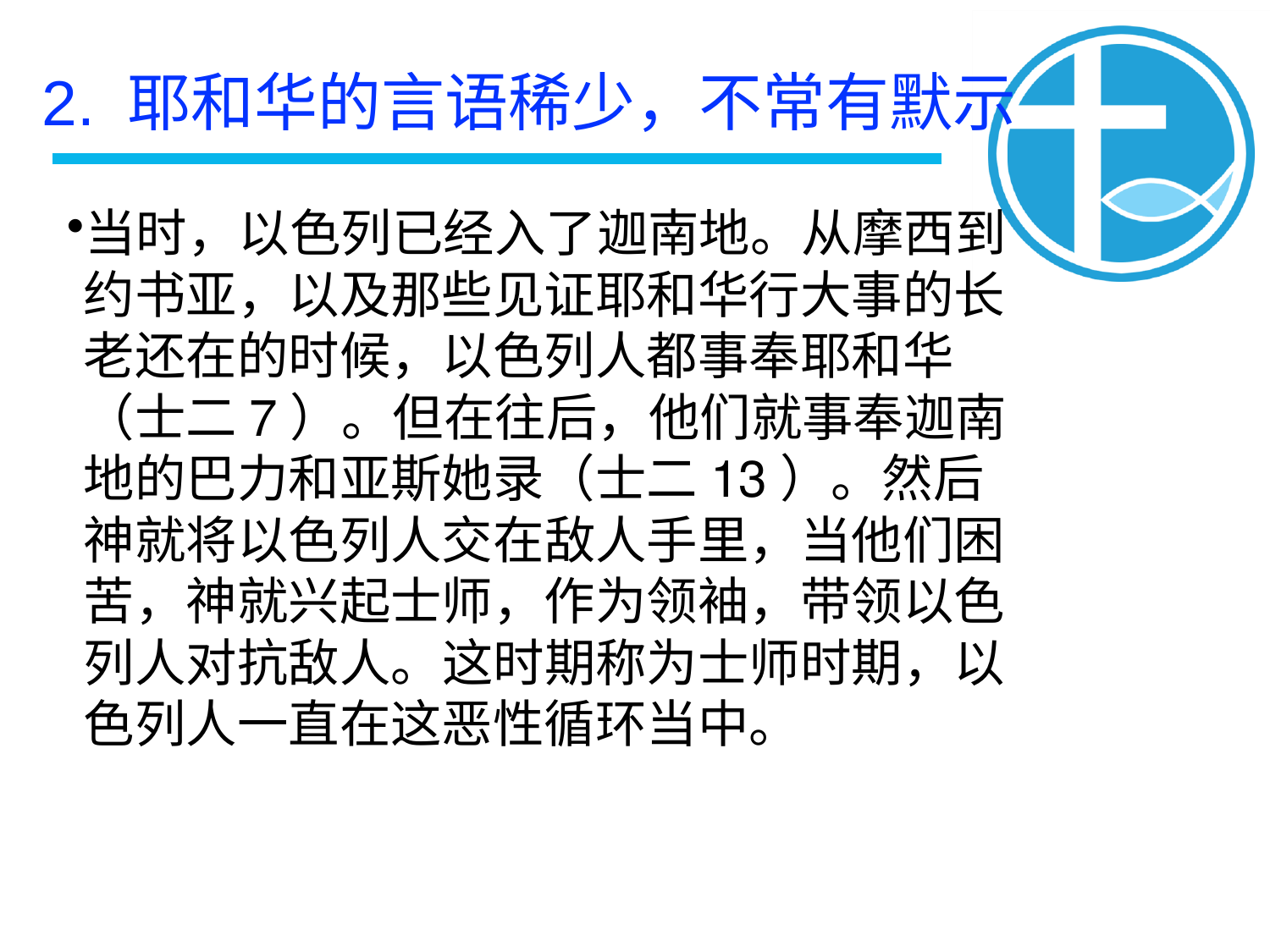

2. 耶和华的言语稀少，不常有默示
当时，以色列已经入了迦南地。从摩西到约书亚，以及那些见证耶和华行大事的长老还在的时候，以色列人都事奉耶和华（士二7）。但在往后，他们就事奉迦南地的巴力和亚斯她录（士二13）。然后神就将以色列人交在敌人手里，当他们困苦，神就兴起士师，作为领袖，带领以色列人对抗敌人。这时期称为士师时期，以色列人一直在这恶性循环当中。